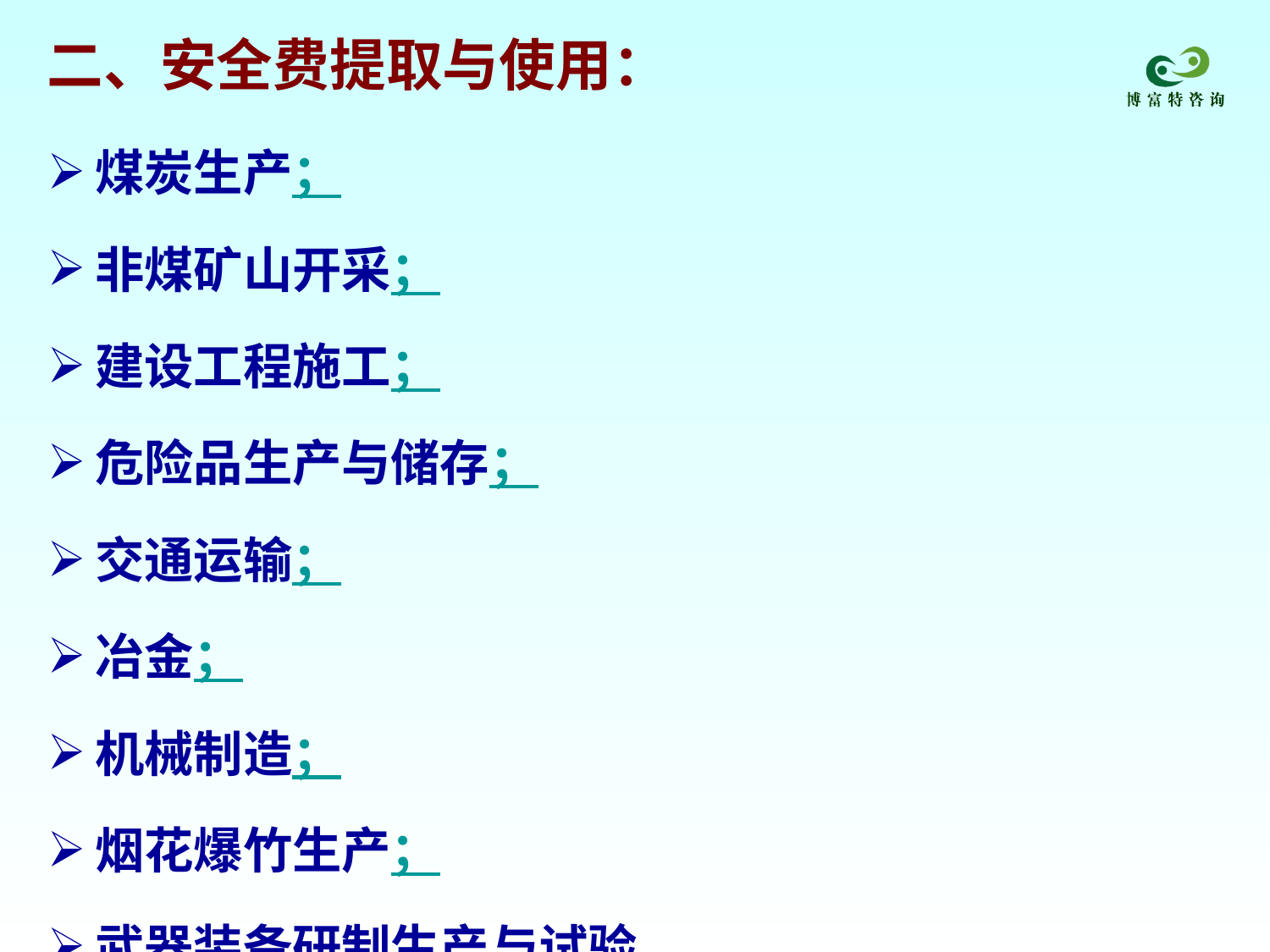

二、安全费提取与使用：
煤炭生产；
非煤矿山开采；
建设工程施工；
危险品生产与储存；
交通运输；
冶金；
机械制造；
烟花爆竹生产；
武器装备研制生产与试验。